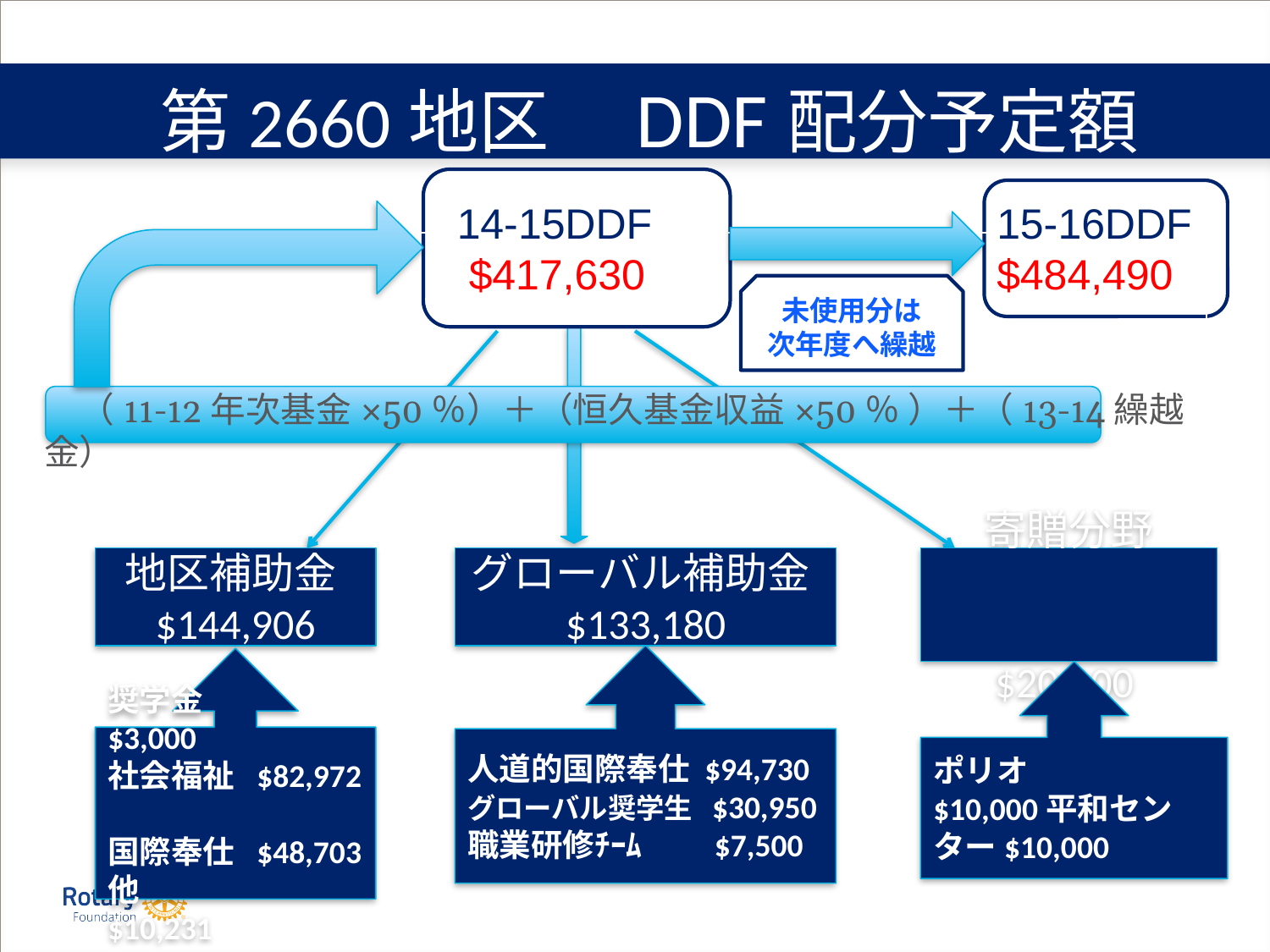

# 第2660地区　DDF配分予定額

14-15DDF
 $417,630
15-16DDF
$484,490

　（11-12年次基金×50％）＋（恒久基金収益×50％ ）＋（13-14繰越金）
未使用分は
次年度へ繰越

地区補助金$144,906
グローバル補助金$133,180
　寄贈分野　　　　　　　　　　　　　$20,000
人道的国際奉仕 $94,730グローバル奨学生  $30,950
職業研修ﾁｰﾑ         $7,500
奨学金      　$3,000
社会福祉  $82,972
国際奉仕  $48,703
他　　　　 　$10,231
ポリオ            $10,000平和センター$10,000